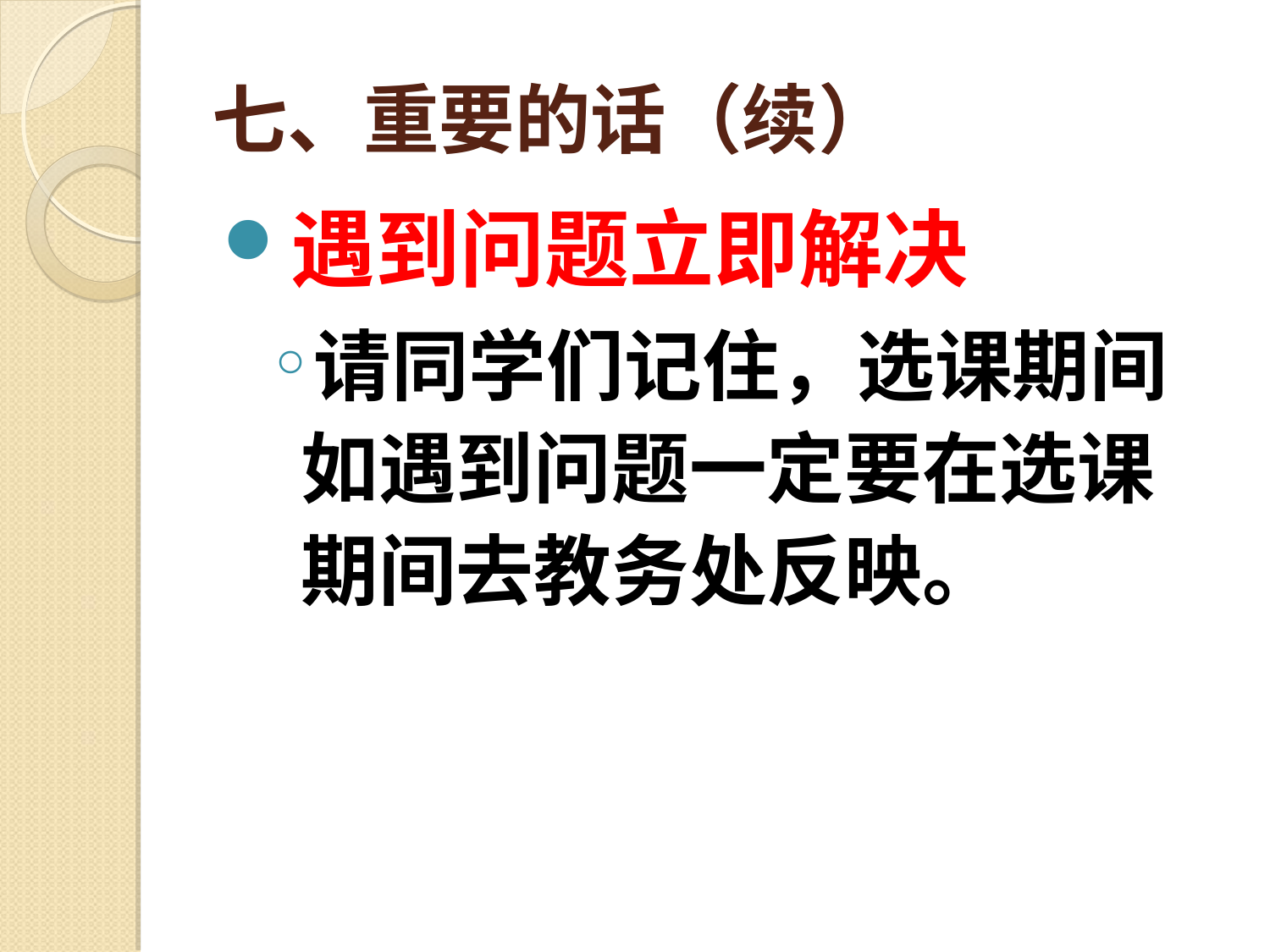

七、重要的话（续）
遇到问题立即解决
请同学们记住，选课期间如遇到问题一定要在选课期间去教务处反映。